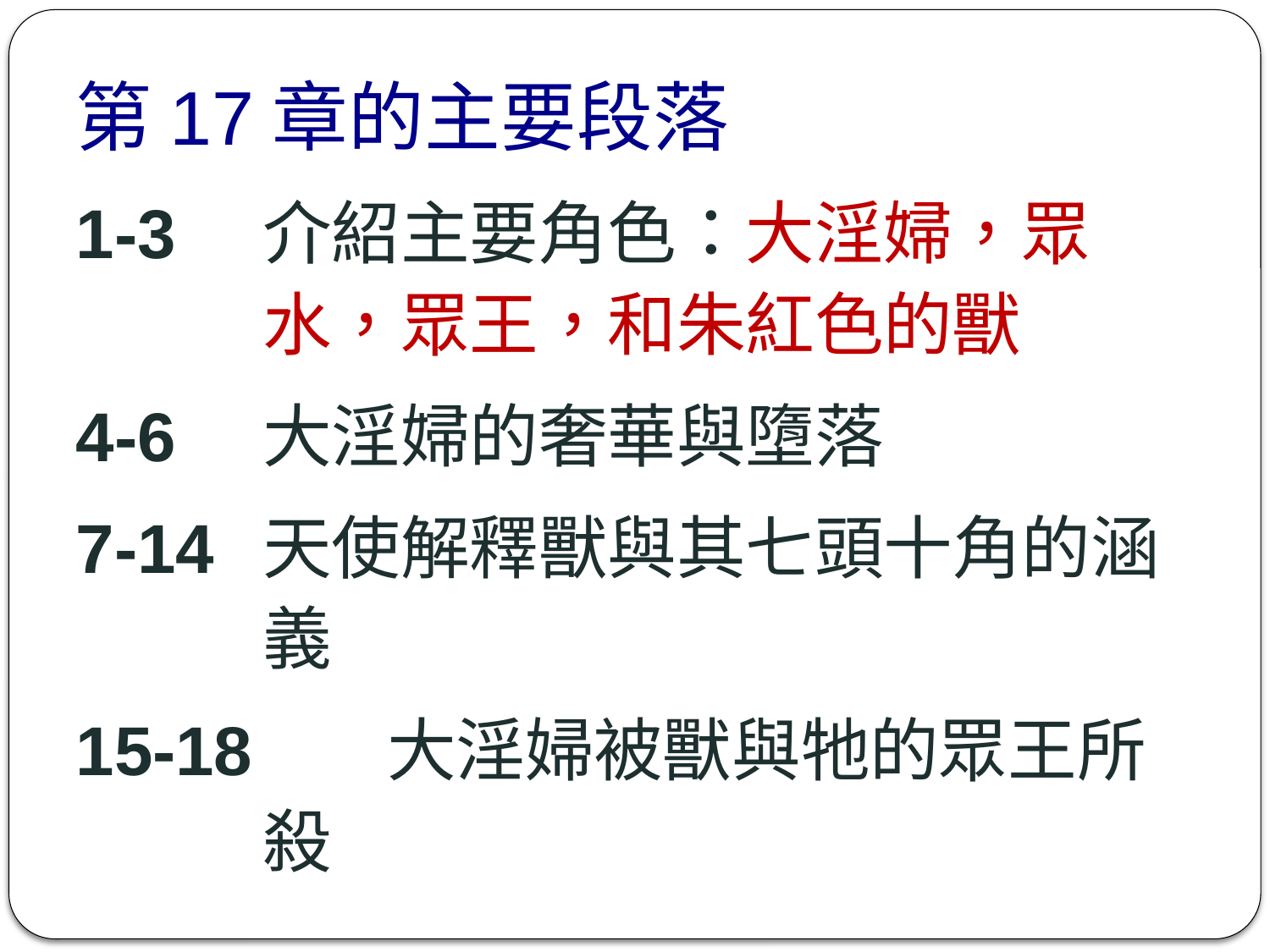

第17章的主要段落
1-3	介紹主要角色：大淫婦，眾水，眾王，和朱紅色的獸
4-6	大淫婦的奢華與墮落
7-14	天使解釋獸與其七頭十角的涵義
15-18 	大淫婦被獸與牠的眾王所殺